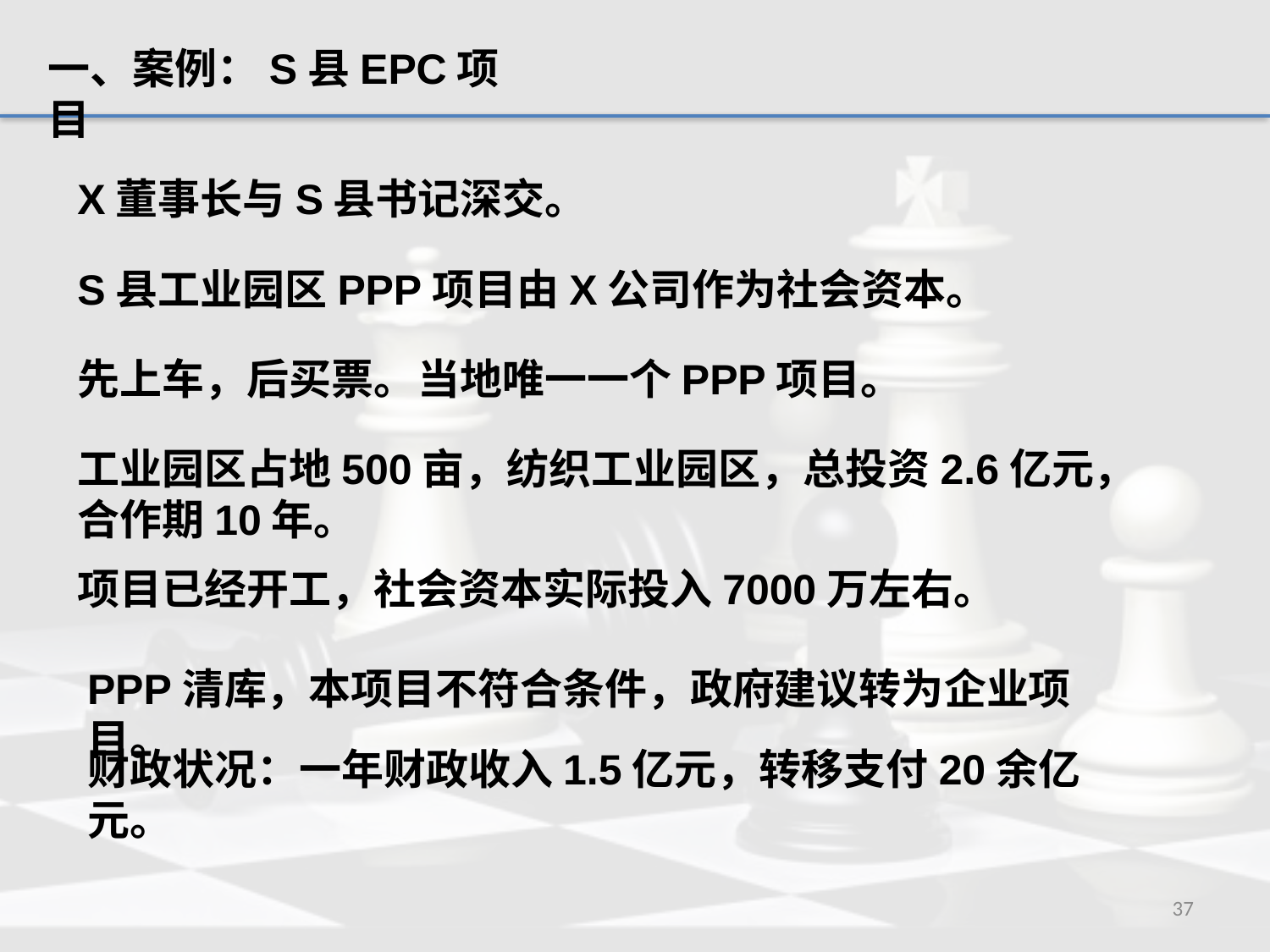

一、案例：S县EPC项目
X董事长与S县书记深交。
S县工业园区PPP项目由X公司作为社会资本。
先上车，后买票。
当地唯一一个PPP项目。
工业园区占地500亩，纺织工业园区，总投资2.6亿元，合作期10年。
项目已经开工，社会资本实际投入7000万左右。
PPP清库，本项目不符合条件，政府建议转为企业项目。
财政状况：一年财政收入1.5亿元，转移支付20余亿元。

37